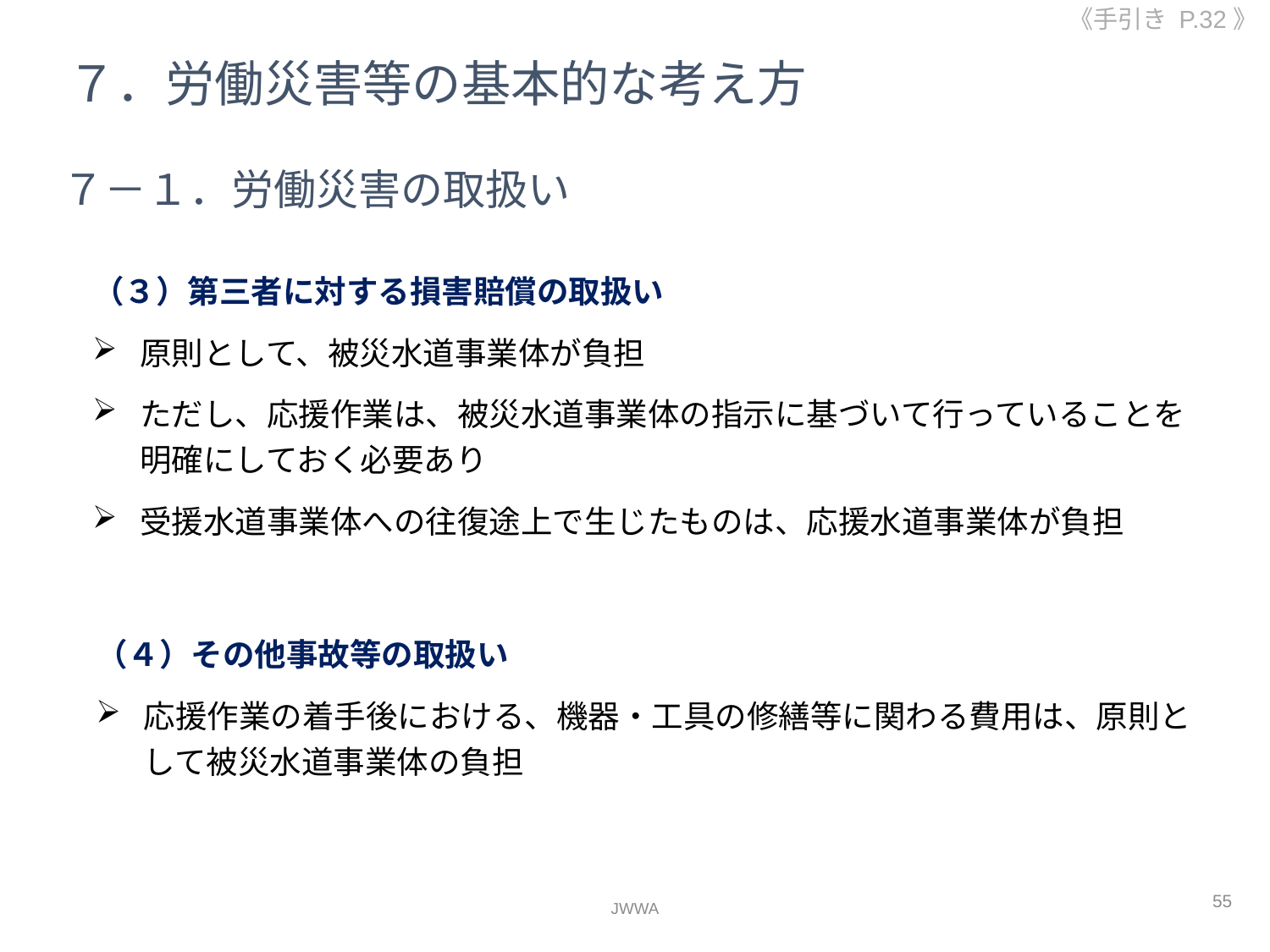

《手引き P.32》
７．労働災害等の基本的な考え方
７－１．労働災害の取扱い
（３）第三者に対する損害賠償の取扱い
原則として、被災水道事業体が負担
ただし、応援作業は、被災水道事業体の指示に基づいて行っていることを明確にしておく必要あり
受援水道事業体への往復途上で生じたものは、応援水道事業体が負担
（４）その他事故等の取扱い
応援作業の着手後における、機器・工具の修繕等に関わる費用は、原則として被災水道事業体の負担
55
JWWA